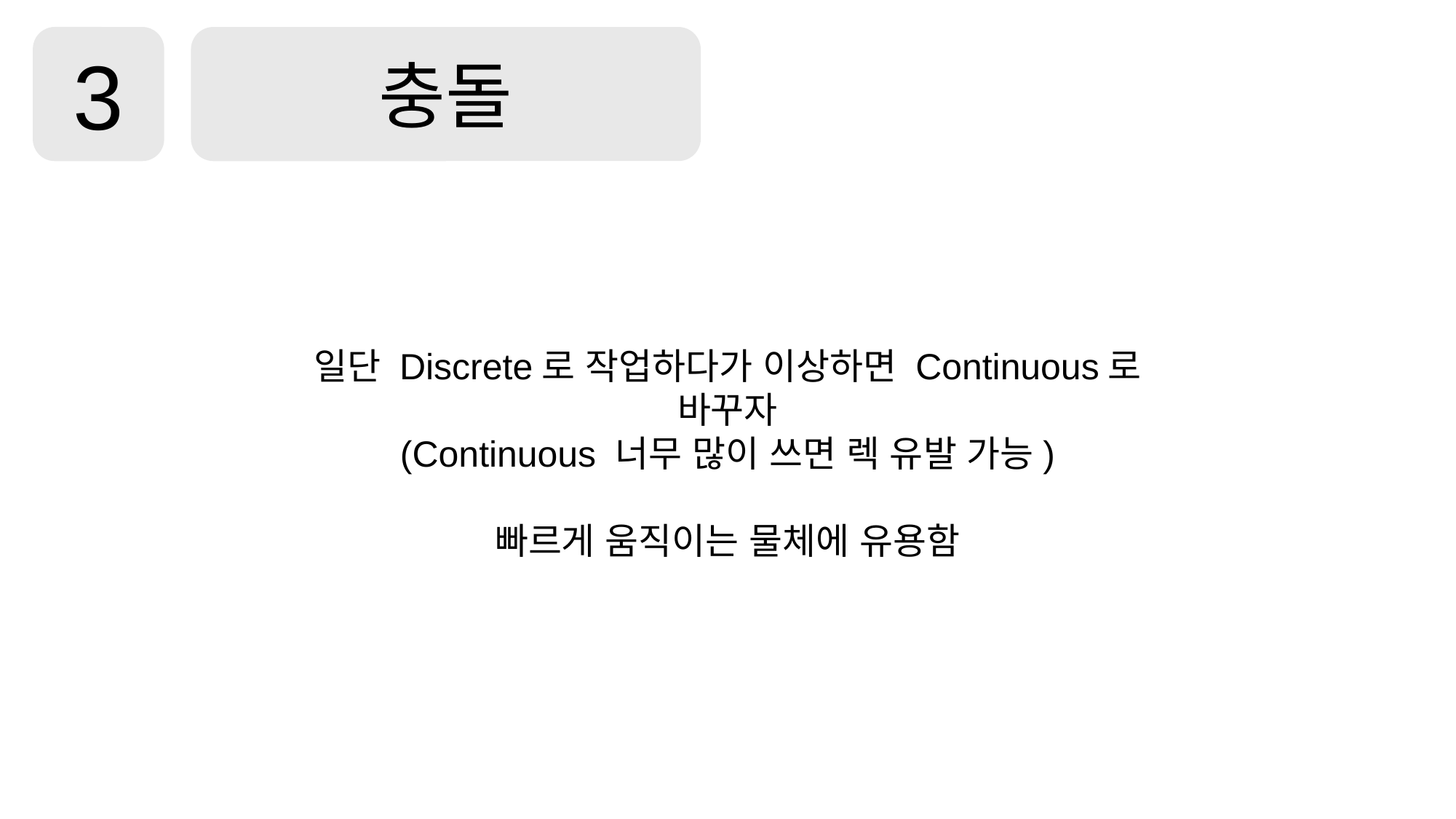

3
충돌
일단 Discrete로 작업하다가 이상하면 Continuous로 바꾸자
(Continuous 너무 많이 쓰면 렉 유발 가능)

빠르게 움직이는 물체에 유용함